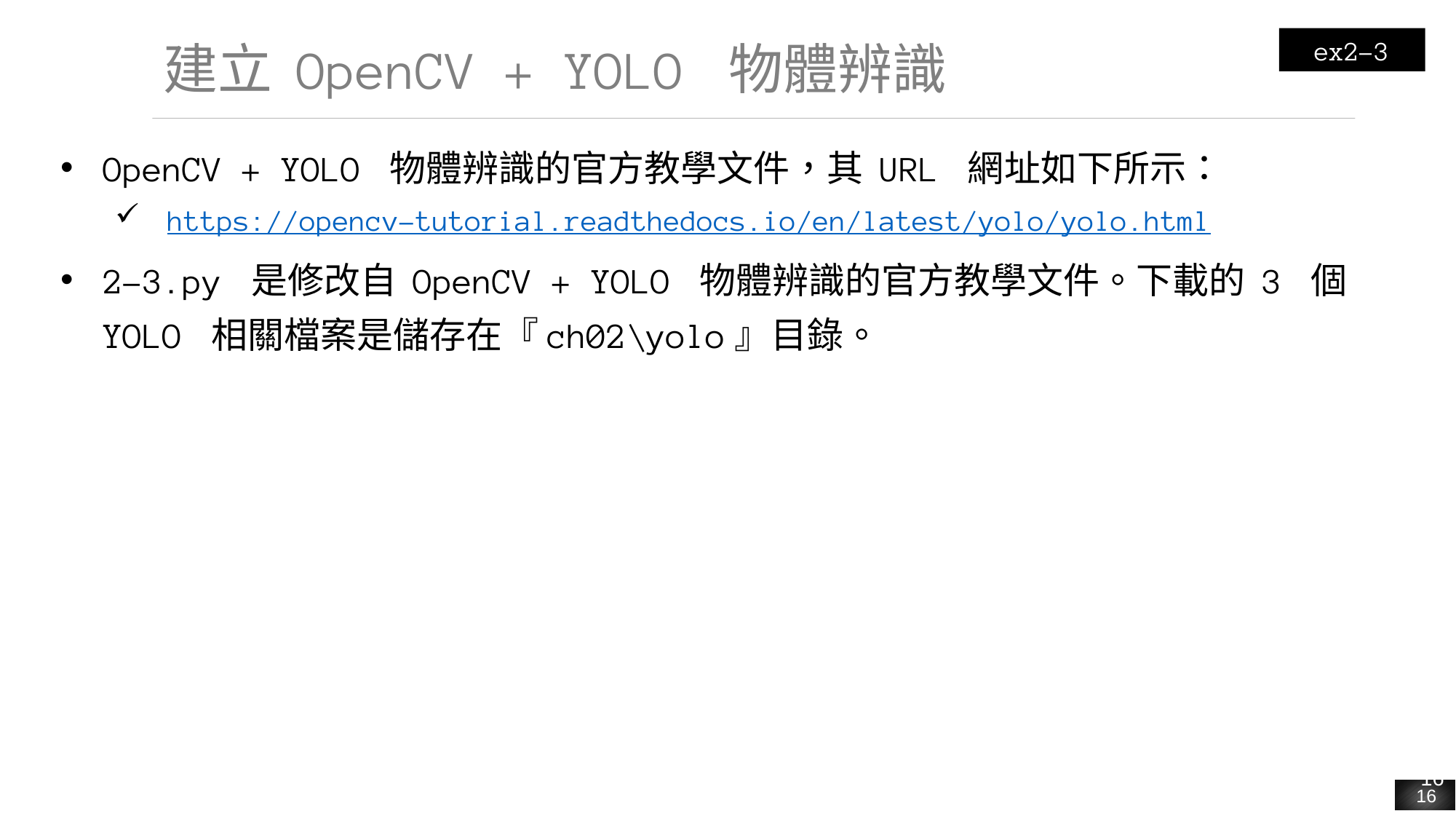

ex2-3
# 建立 OpenCV + YOLO 物體辨識
OpenCV + YOLO 物體辨識的官方教學文件，其 URL 網址如下所示：
https://opencv-tutorial.readthedocs.io/en/latest/yolo/yolo.html
2-3.py 是修改自 OpenCV + YOLO 物體辨識的官方教學文件。下載的 3 個 YOLO 相關檔案是儲存在『ch02\yolo』目錄。

16